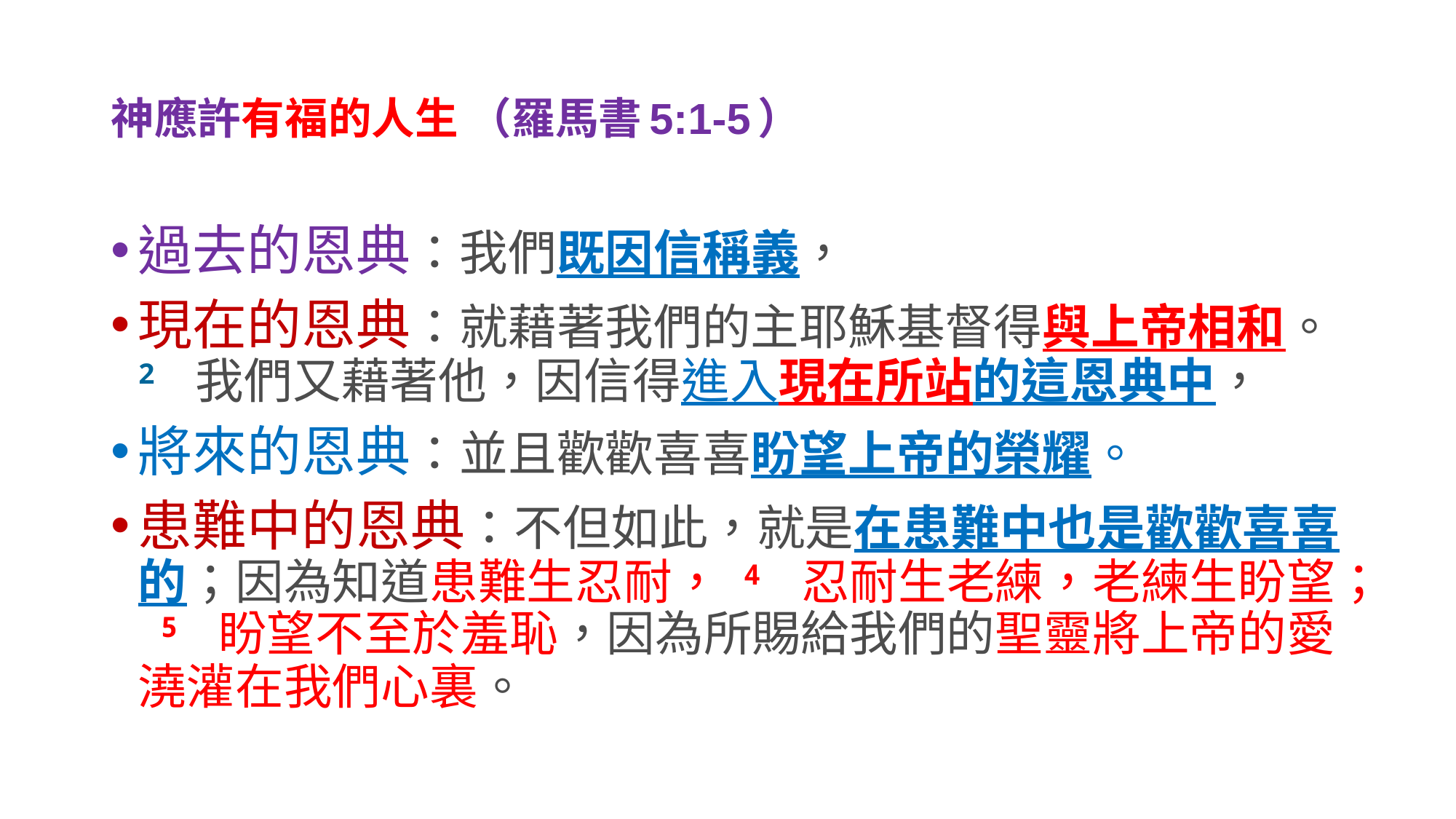

# 神應許有福的人生 （羅馬書5:1-5）
過去的恩典：我們既因信稱義，
現在的恩典：就藉著我們的主耶穌基督得與上帝相和。 2 我們又藉著他，因信得進入現在所站的這恩典中，
將來的恩典：並且歡歡喜喜盼望上帝的榮耀。
患難中的恩典：不但如此，就是在患難中也是歡歡喜喜的；因為知道患難生忍耐， 4 忍耐生老練，老練生盼望； 5 盼望不至於羞恥，因為所賜給我們的聖靈將上帝的愛澆灌在我們心裏。